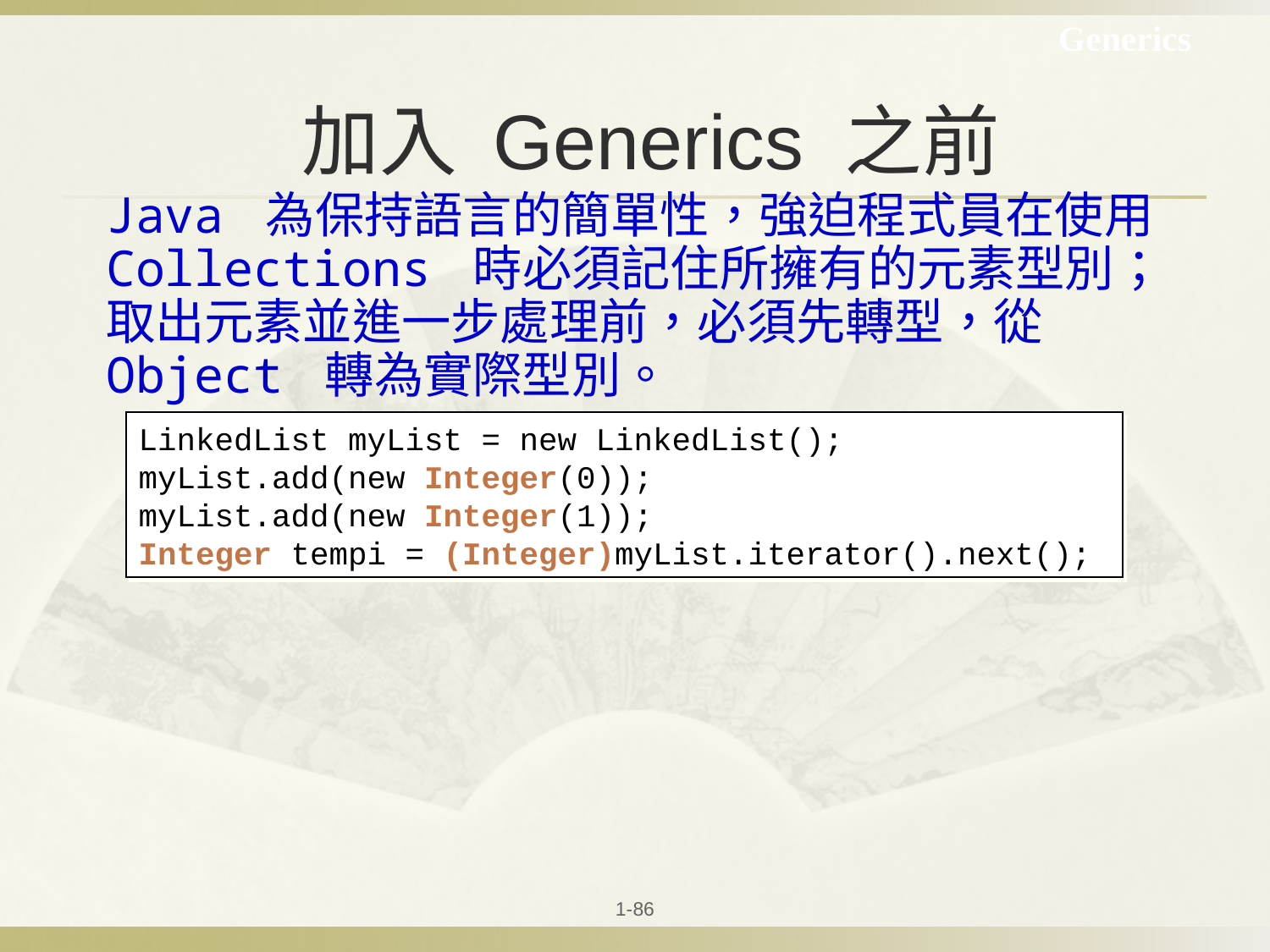

Generics
# 加入 Generics 之前
Java 為保持語言的簡單性，強迫程式員在使用 Collections 時必須記住所擁有的元素型別；取出元素並進一步處理前，必須先轉型，從 Object 轉為實際型別。
LinkedList myList = new LinkedList();
myList.add(new Integer(0));
myList.add(new Integer(1));
Integer tempi = (Integer)myList.iterator().next();
1-86